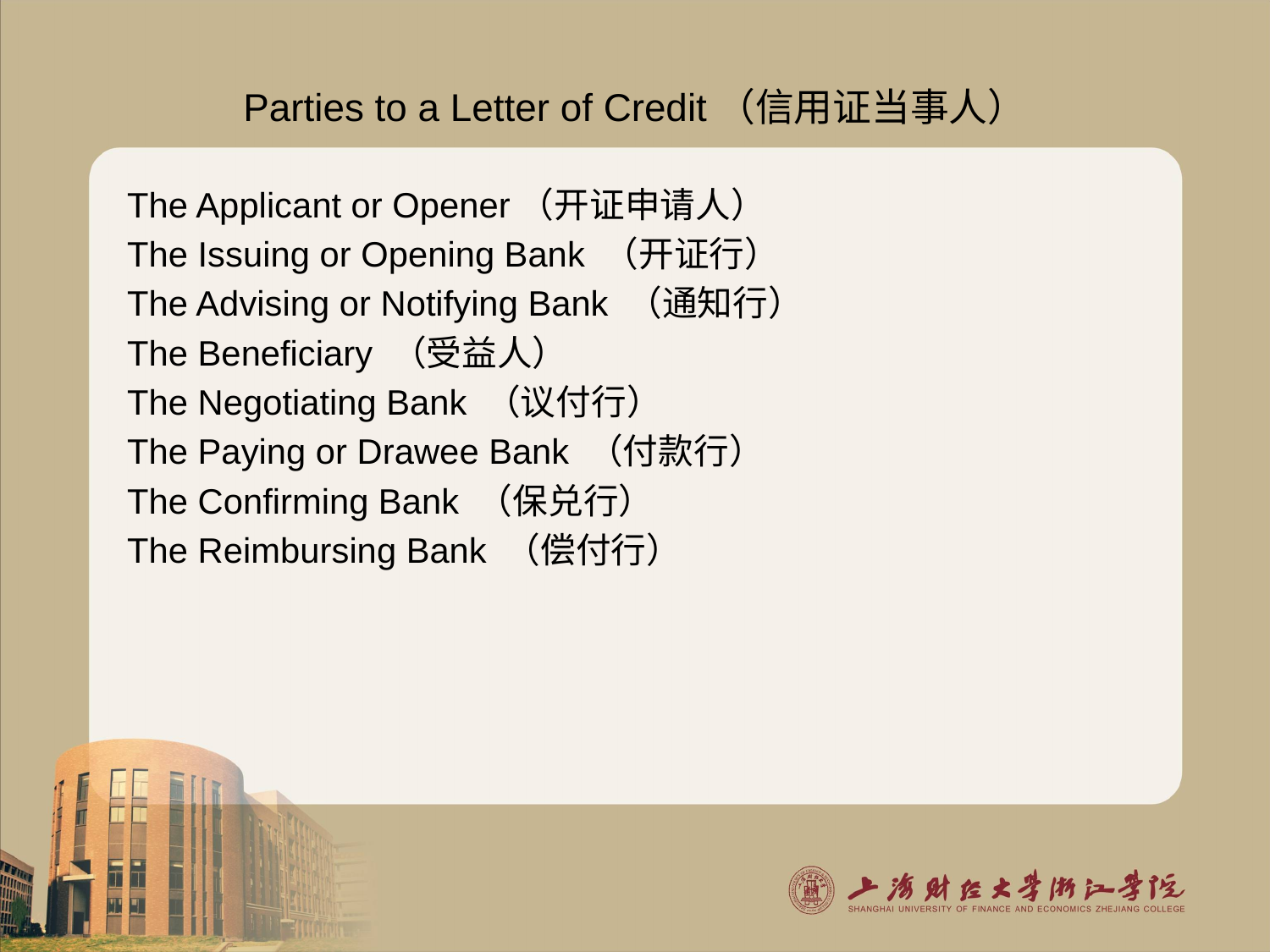

# Parties to a Letter of Credit（信用证当事人）
  The Applicant or Opener（开证申请人）
  The Issuing or Opening Bank （开证行）
  The Advising or Notifying Bank （通知行）
  The Beneficiary （受益人）
  The Negotiating Bank （议付行）
  The Paying or Drawee Bank （付款行）
  The Confirming Bank （保兑行）
  The Reimbursing Bank （偿付行）